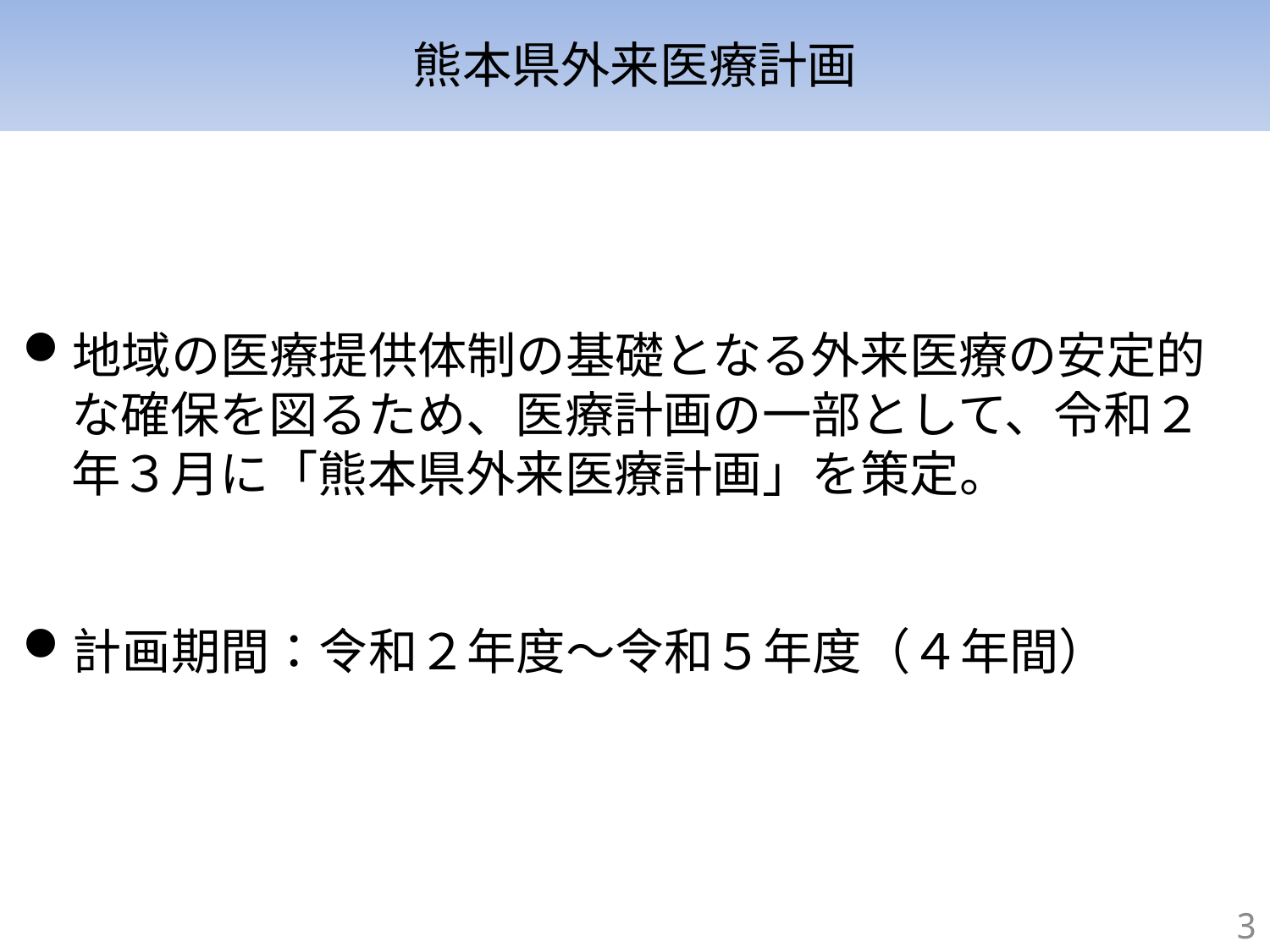

# 熊本県外来医療計画

地域の医療提供体制の基礎となる外来医療の安定的
　な確保を図るため、医療計画の一部として、令和２
　年３月に「熊本県外来医療計画」を策定。

計画期間：令和２年度～令和５年度（４年間）

3